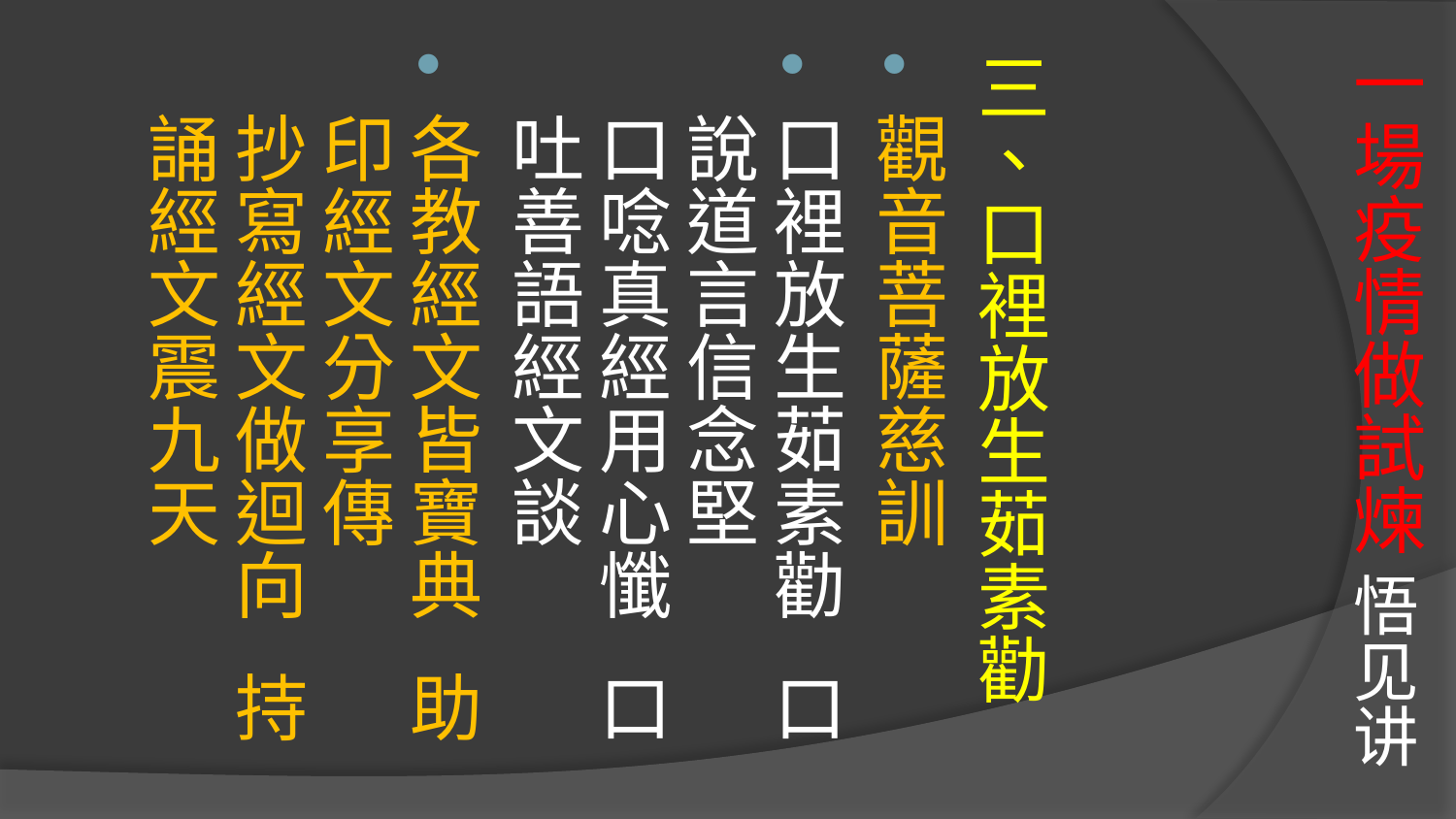

# 一場疫情做試煉 悟见讲
三、口裡放生茹素勸
觀音菩薩慈訓
口裡放生茹素勸   口說道言信念堅
口唸真經用心懺   口吐善語經文談
各教經文皆寶典   助印經文分享傳
抄寫經文做迴向   持誦經文震九天